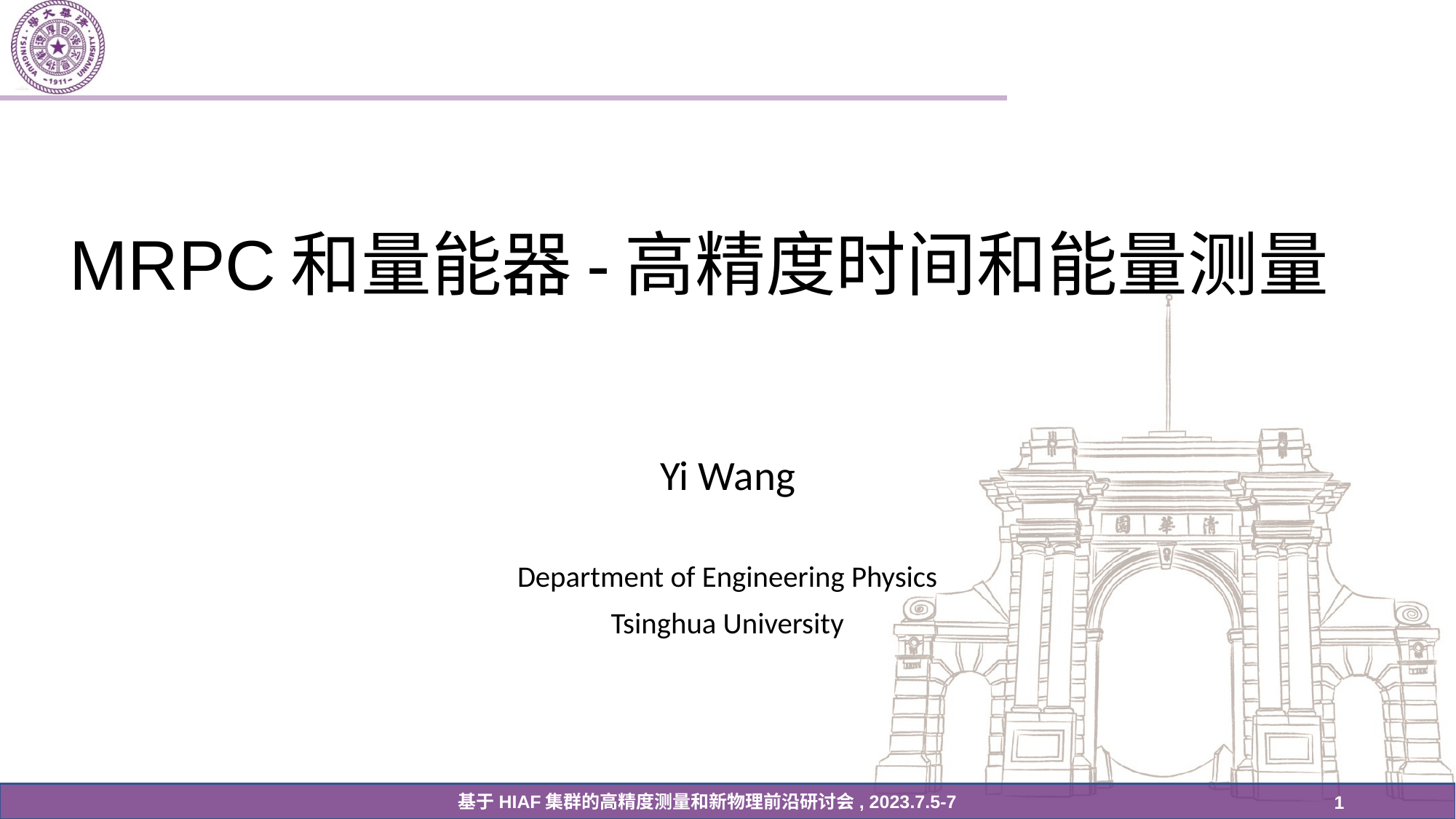

# MRPC和量能器-高精度时间和能量测量
Yi Wang

Department of Engineering Physics
Tsinghua University

基于HIAF集群的高精度测量和新物理前沿研讨会, 2023.7.5-7
1